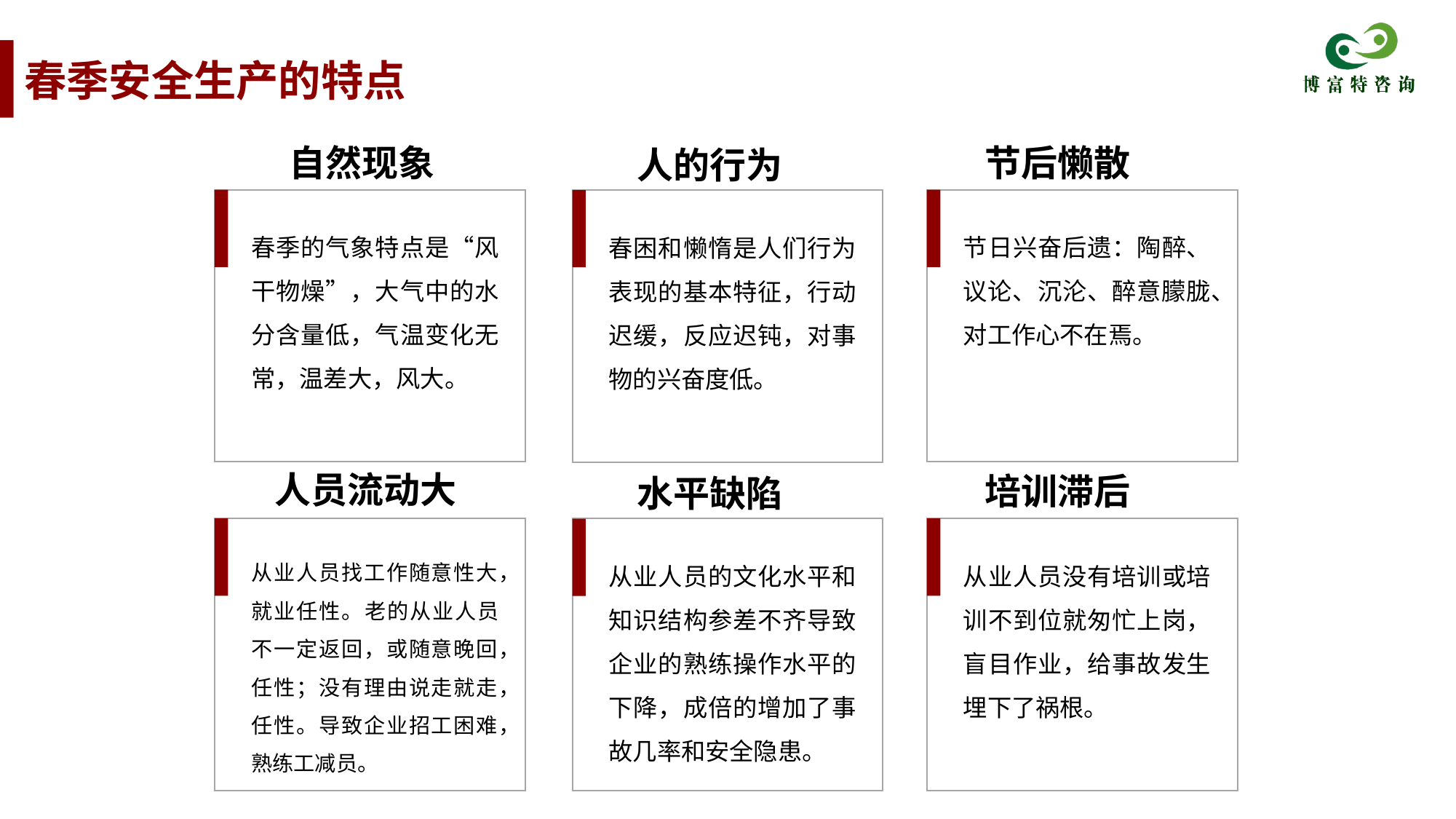

春季安全生产的特点
自然现象

春季的气象特点是“风干物燥”，大气中的水分含量低，气温变化无常，温差大，风大。
节后懒散

节日兴奋后遗：陶醉、议论、沉沦、醉意朦胧、
对工作心不在焉。
人的行为

春困和懒惰是人们行为表现的基本特征，行动迟缓，反应迟钝，对事物的兴奋度低。
人员流动大

从业人员找工作随意性大，就业任性。老的从业人员不一定返回，或随意晚回，任性；没有理由说走就走，任性。导致企业招工困难，熟练工减员。
培训滞后

从业人员没有培训或培训不到位就匆忙上岗，盲目作业，给事故发生埋下了祸根。
水平缺陷

从业人员的文化水平和知识结构参差不齐导致企业的熟练操作水平的下降，成倍的增加了事故几率和安全隐患。